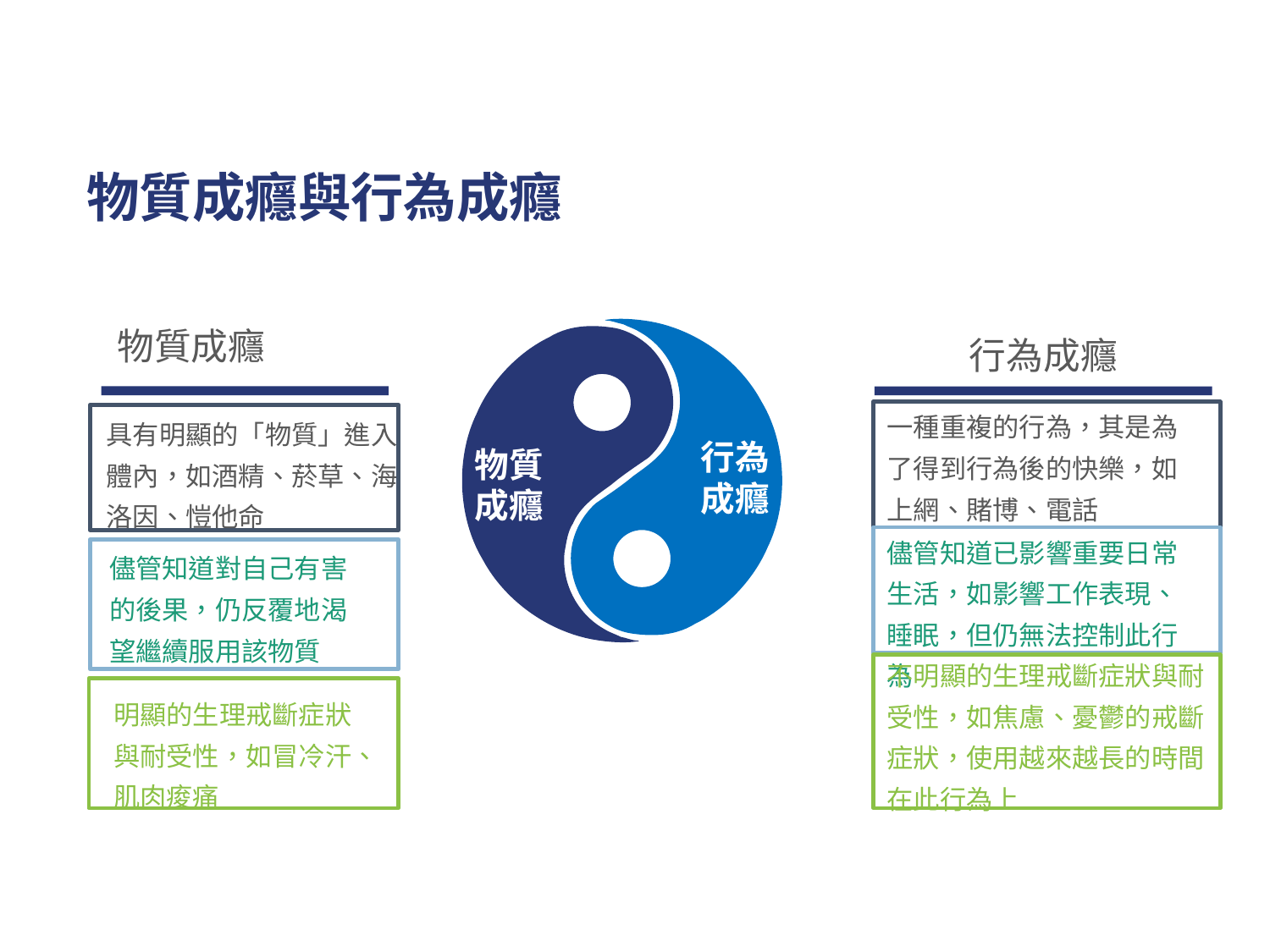

物質成癮與行為成癮
物質成癮
行為
成癮
物質
成癮
行為成癮

一種重複的行為，其是為了得到行為後的快樂，如上網、賭博、電話

具有明顯的「物質」進入體內，如酒精、菸草、海洛因、愷他命

儘管知道已影響重要日常生活，如影響工作表現、睡眠，但仍無法控制此行為

儘管知道對自己有害的後果，仍反覆地渴望繼續服用該物質

不明顯的生理戒斷症狀與耐受性，如焦慮、憂鬱的戒斷症狀，使用越來越長的時間在此行為上

明顯的生理戒斷症狀與耐受性，如冒冷汗、肌肉痠痛